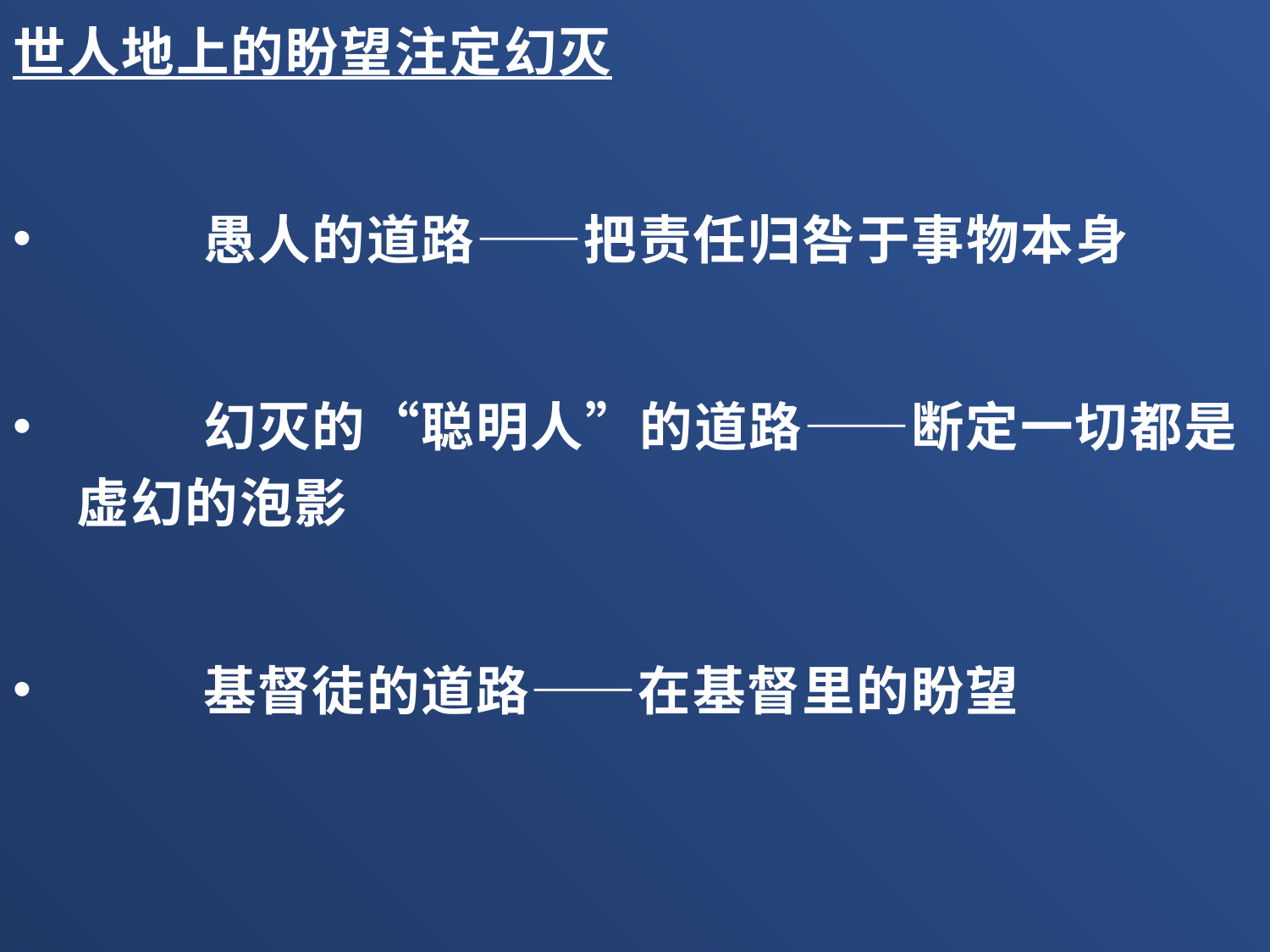

世人地上的盼望注定幻灭

	愚人的道路——把责任归咎于事物本身

	幻灭的“聪明人”的道路——断定一切都是虚幻的泡影

	基督徒的道路——在基督里的盼望